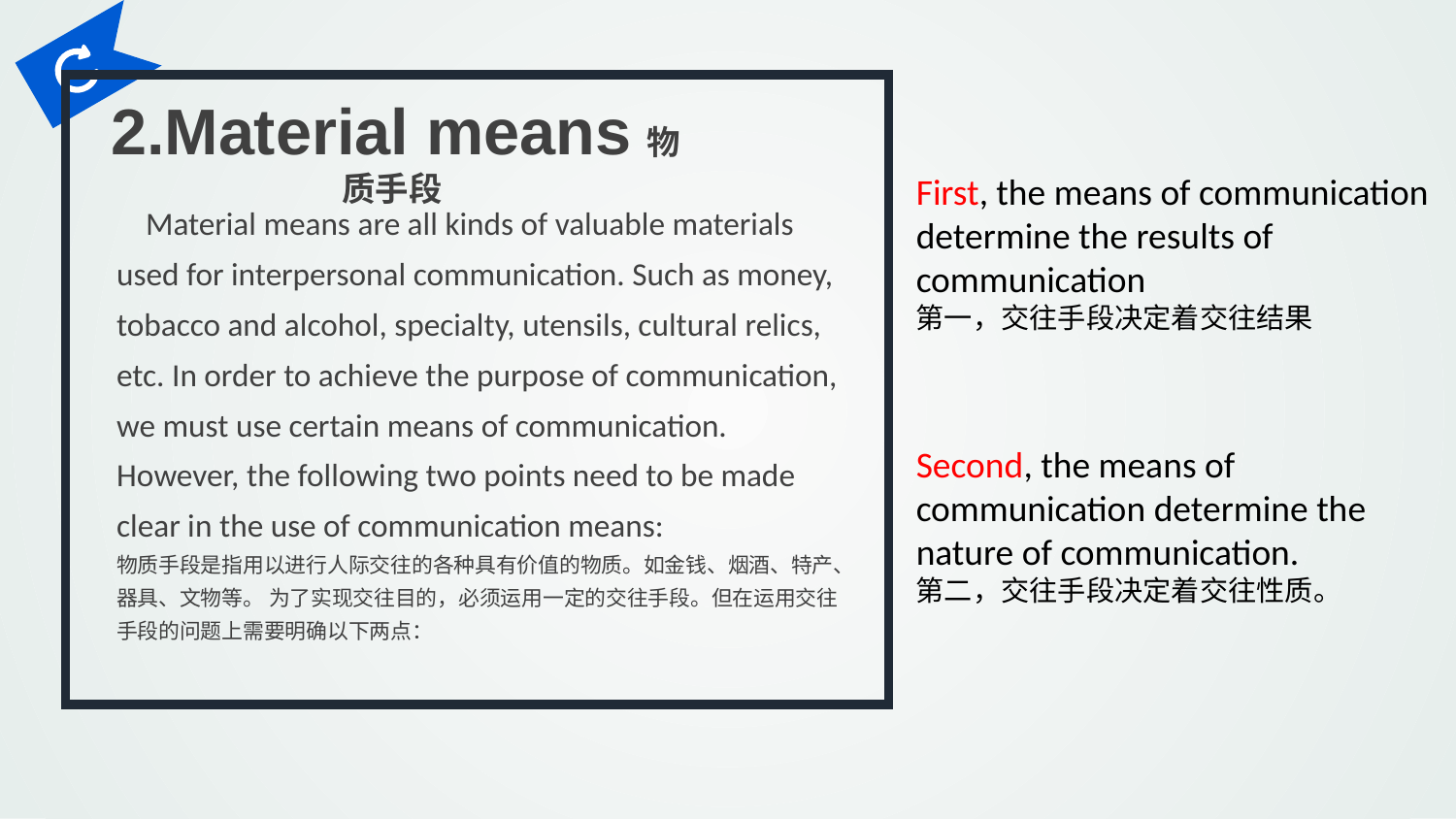

2.Material means物质手段
First, the means of communication determine the results of communication
第一，交往手段决定着交往结果
    Material means are all kinds of valuable materials used for interpersonal communication. Such as money, tobacco and alcohol, specialty, utensils, cultural relics, etc. In order to achieve the purpose of communication, we must use certain means of communication. However, the following two points need to be made clear in the use of communication means:
物质手段是指用以进行人际交往的各种具有价值的物质。如金钱、烟酒、特产、器具、文物等。 为了实现交往目的，必须运用一定的交往手段。但在运用交往手段的问题上需要明确以下两点：
Second, the means of communication determine the nature of communication.
第二，交往手段决定着交往性质。